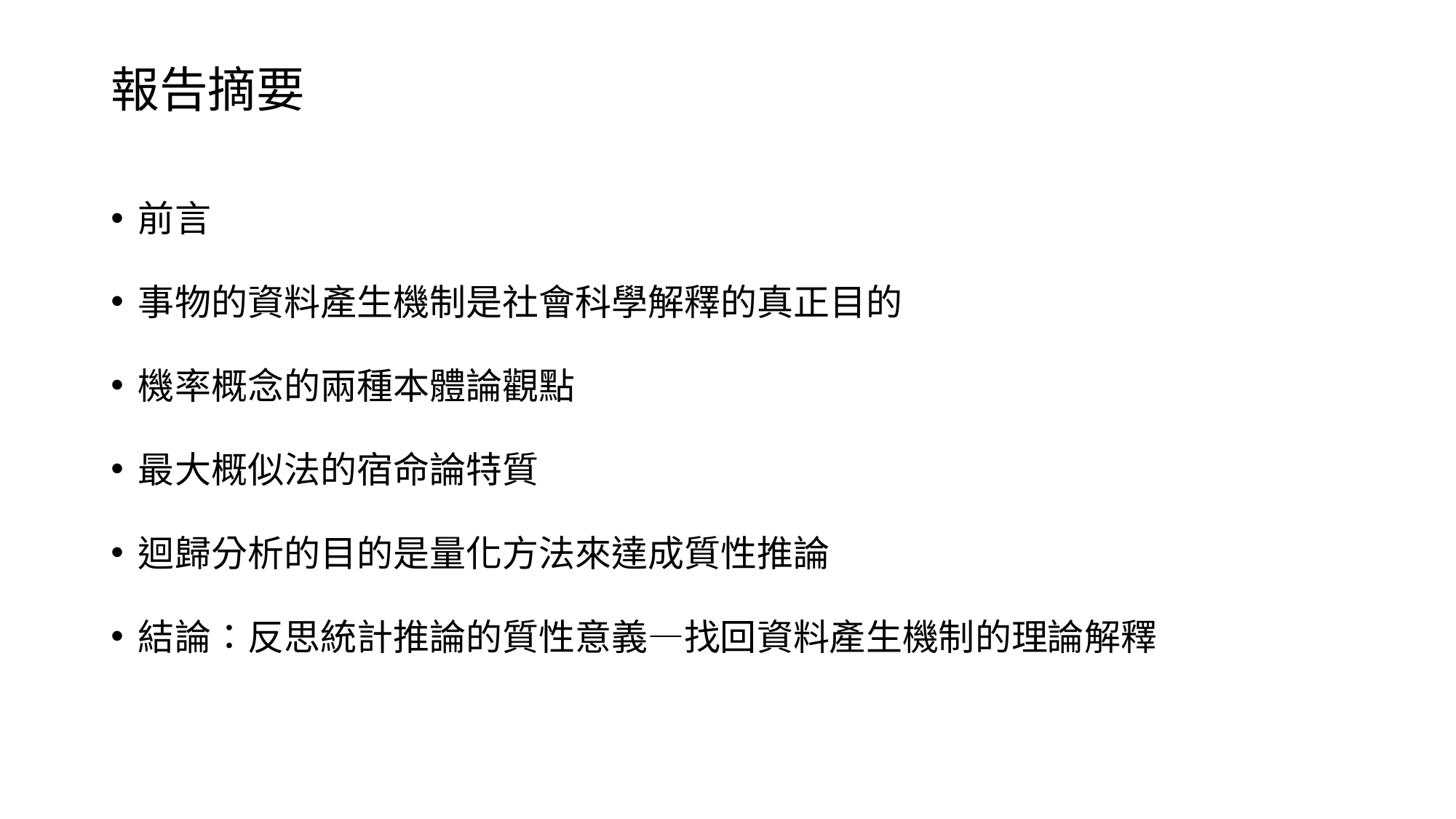

# 報告摘要
前言
事物的資料產生機制是社會科學解釋的真正目的
機率概念的兩種本體論觀點
最大概似法的宿命論特質
迴歸分析的目的是量化方法來達成質性推論
結論：反思統計推論的質性意義—找回資料產生機制的理論解釋